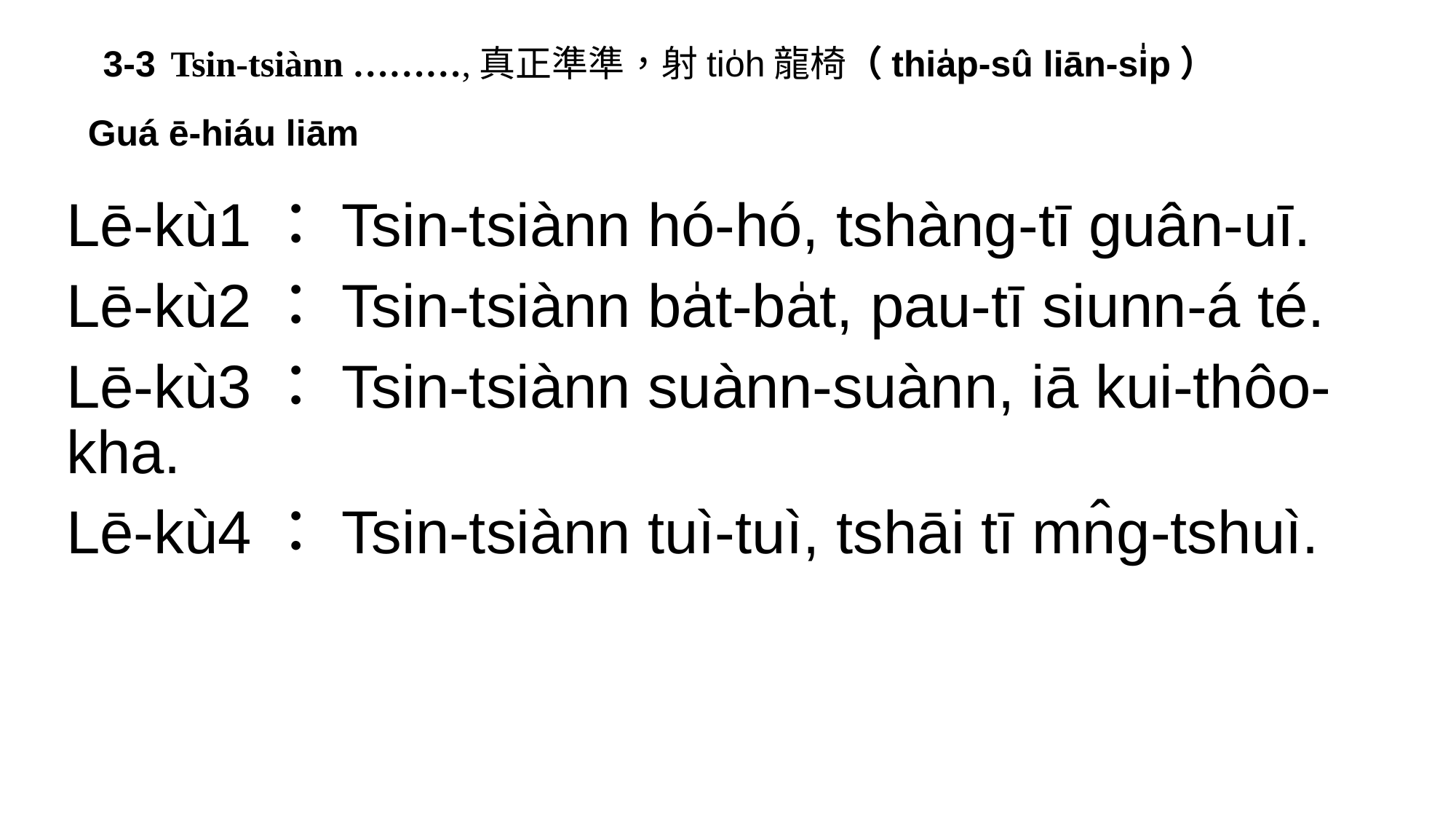

# 3-3 Tsin-tsiànn ………,真正準準，射tio̍h龍椅（thia̍p-sû liān-si̍p） Guá ē-hiáu liām
Lē-kù1：Tsin-tsiànn hó-hó, tshàng-tī guân-uī.
Lē-kù2：Tsin-tsiànn ba̍t-ba̍t, pau-tī siunn-á té.
Lē-kù3：Tsin-tsiànn suànn-suànn, iā kui-thôo-kha.
Lē-kù4：Tsin-tsiànn tuì-tuì, tshāi tī mn̂g-tshuì.